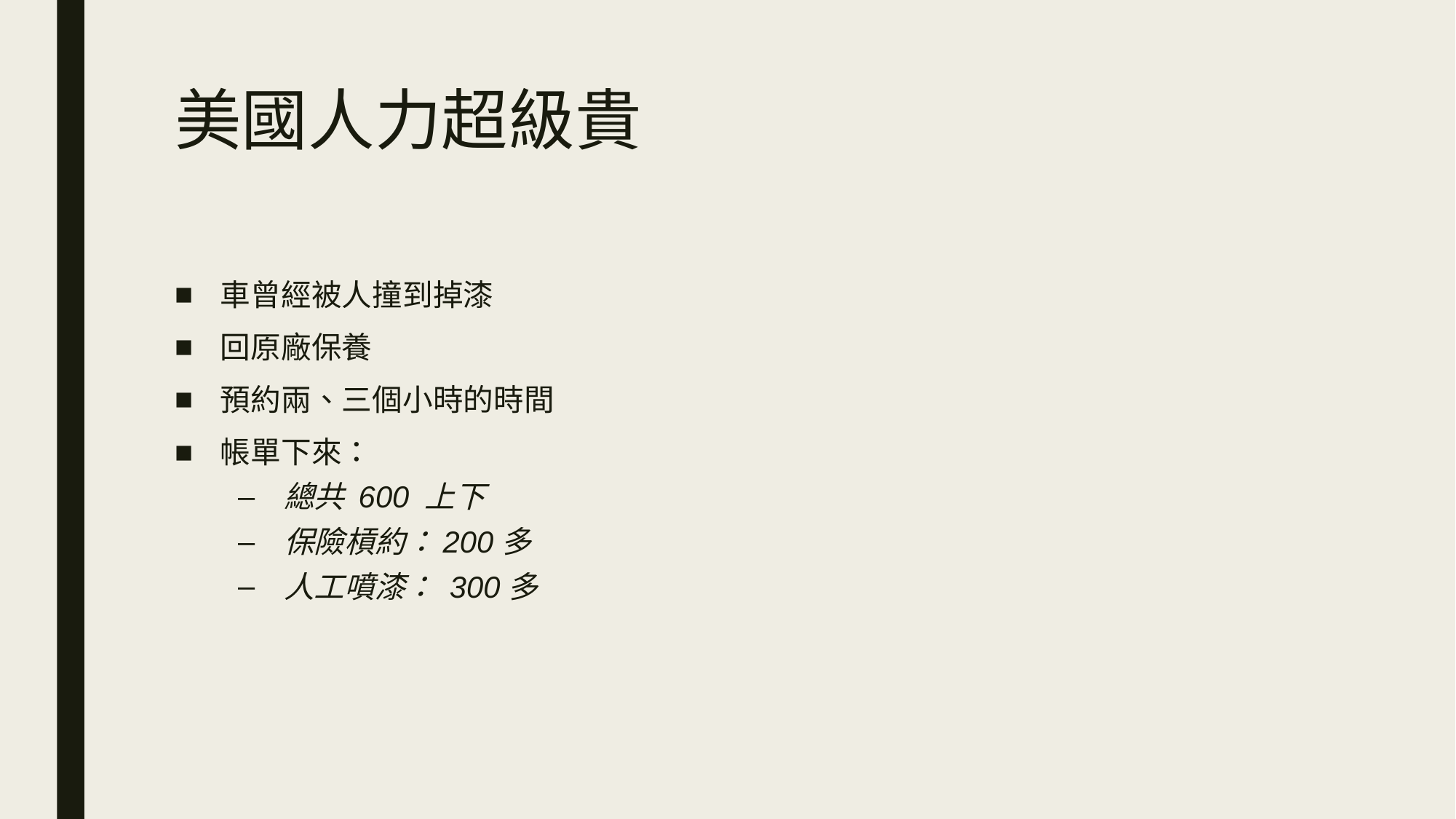

# 美國人力超級貴
車曾經被人撞到掉漆
回原廠保養
預約兩、三個小時的時間
帳單下來：
總共 600 上下
保險槓約：200多
人工噴漆： 300多